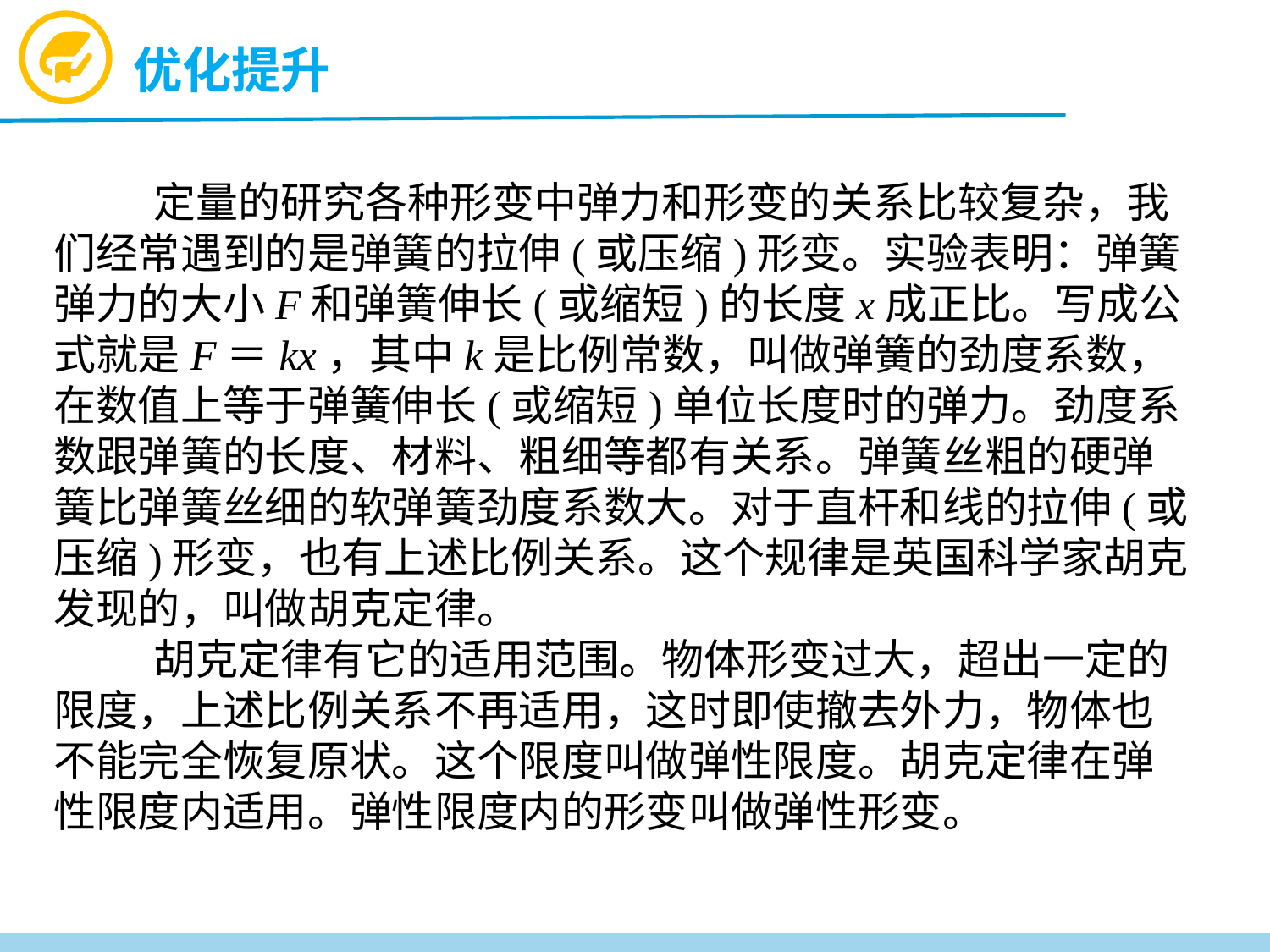

优化提升
定量的研究各种形变中弹力和形变的关系比较复杂，我们经常遇到的是弹簧的拉伸(或压缩)形变。实验表明：弹簧弹力的大小F和弹簧伸长(或缩短)的长度x成正比。写成公式就是F＝kx，其中k是比例常数，叫做弹簧的劲度系数，在数值上等于弹簧伸长(或缩短)单位长度时的弹力。劲度系数跟弹簧的长度、材料、粗细等都有关系。弹簧丝粗的硬弹簧比弹簧丝细的软弹簧劲度系数大。对于直杆和线的拉伸(或压缩)形变，也有上述比例关系。这个规律是英国科学家胡克发现的，叫做胡克定律。
胡克定律有它的适用范围。物体形变过大，超出一定的限度，上述比例关系不再适用，这时即使撤去外力，物体也不能完全恢复原状。这个限度叫做弹性限度。胡克定律在弹性限度内适用。弹性限度内的形变叫做弹性形变。